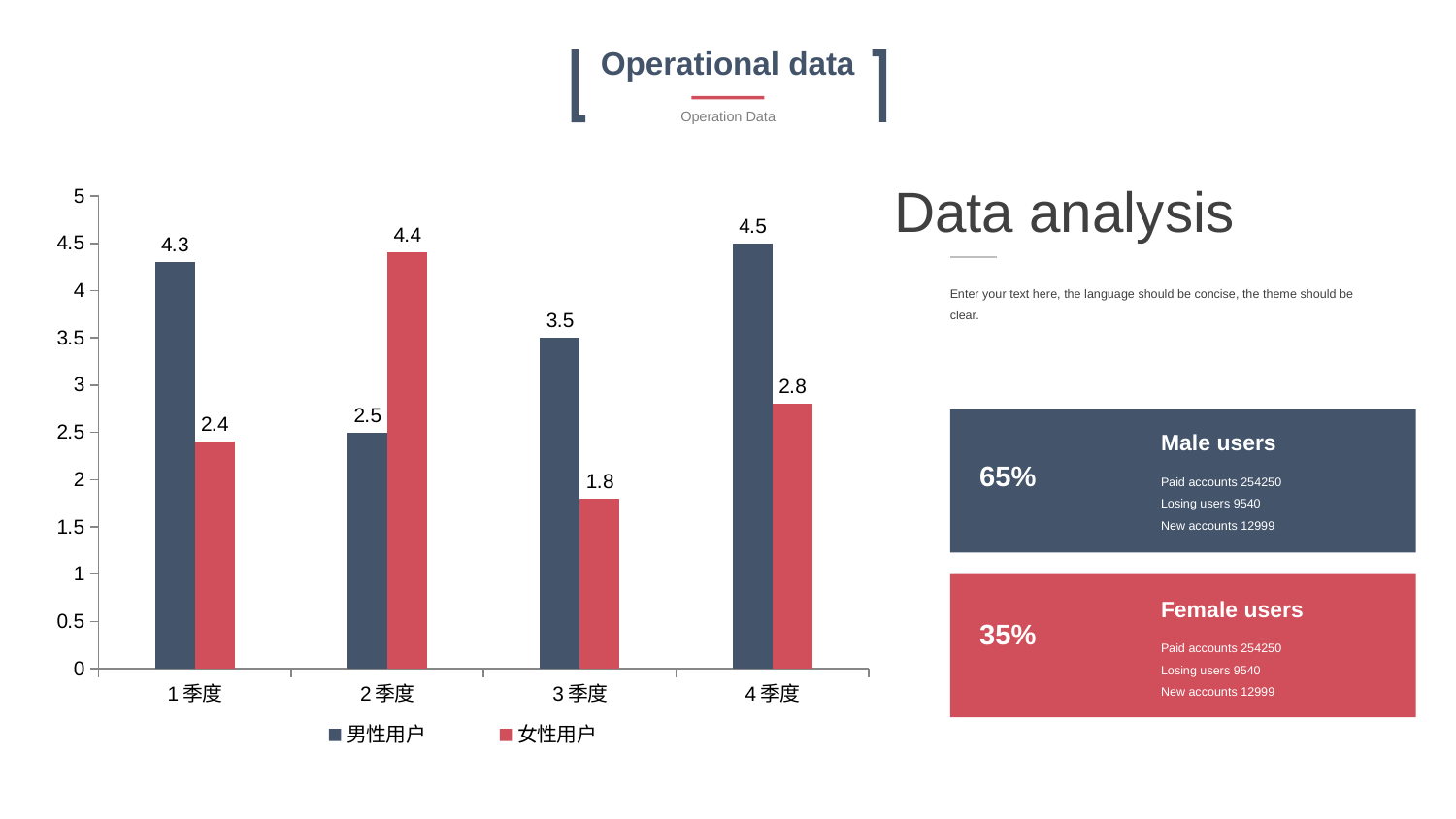

Operational data

Operation Data

Data analysis

Enter your text here, the language should be concise, the theme should be clear.

### Chart

| Category | 男性用户 | 女性用户 |
|---|---|---|
| 1季度 | 4.3 | 2.4 |
| 2季度 | 2.5 | 4.4 |
| 3季度 | 3.5 | 1.8 |
| 4季度 | 4.5 | 2.8 |
Male users

65%
Paid accounts 254250
Losing users 9540
New accounts 12999

Female users
35%
Paid accounts 254250
Losing users 9540
New accounts 12999